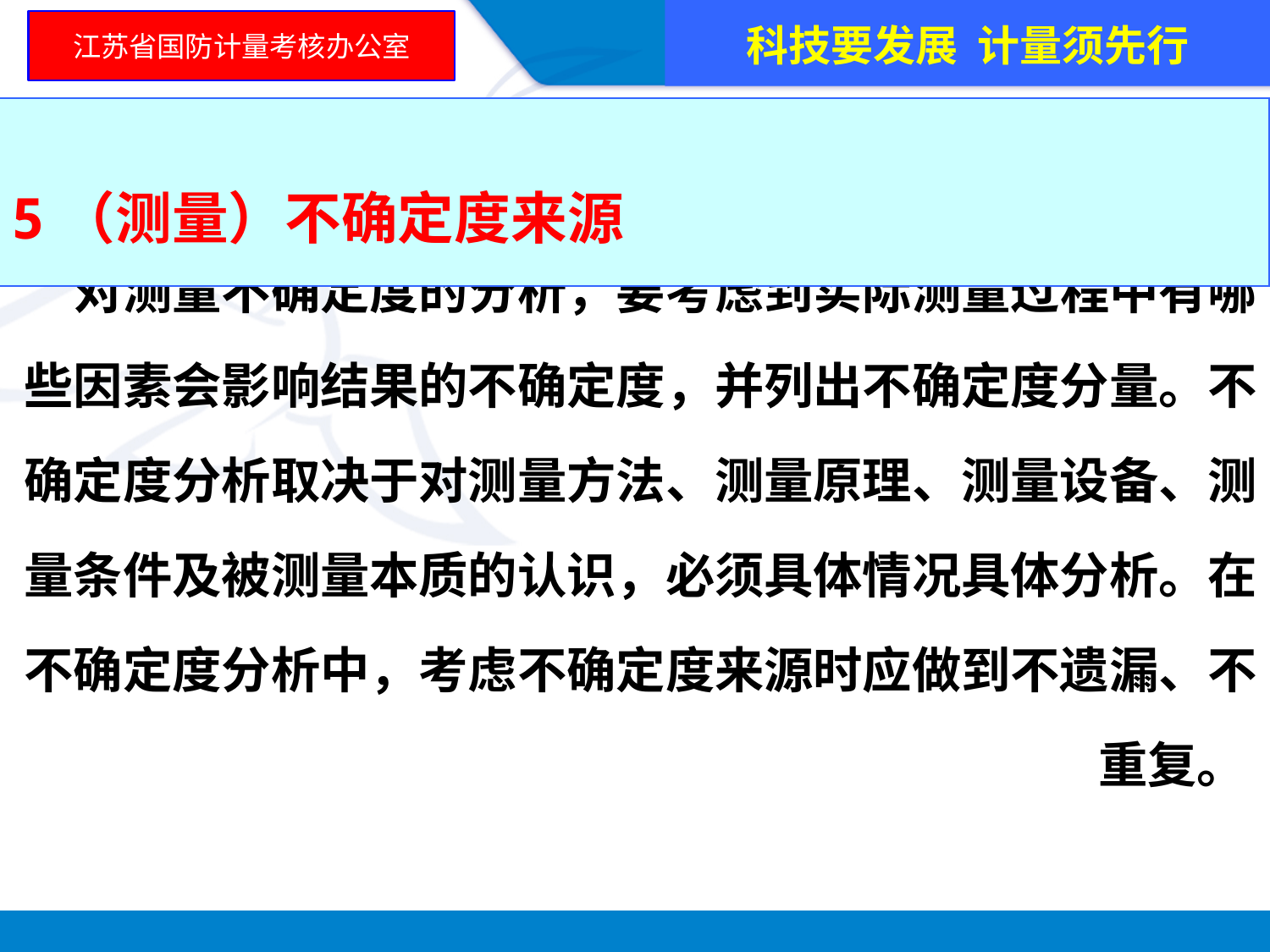

科技要发展  计量须先行
江苏省国防计量考核办公室
5（测量）不确定度来源

 对测量不确定度的分析，要考虑到实际测量过程中有哪些因素会影响结果的不确定度，并列出不确定度分量。不确定度分析取决于对测量方法、测量原理、测量设备、测量条件及被测量本质的认识，必须具体情况具体分析。在不确定度分析中，考虑不确定度来源时应做到不遗漏、不重复。